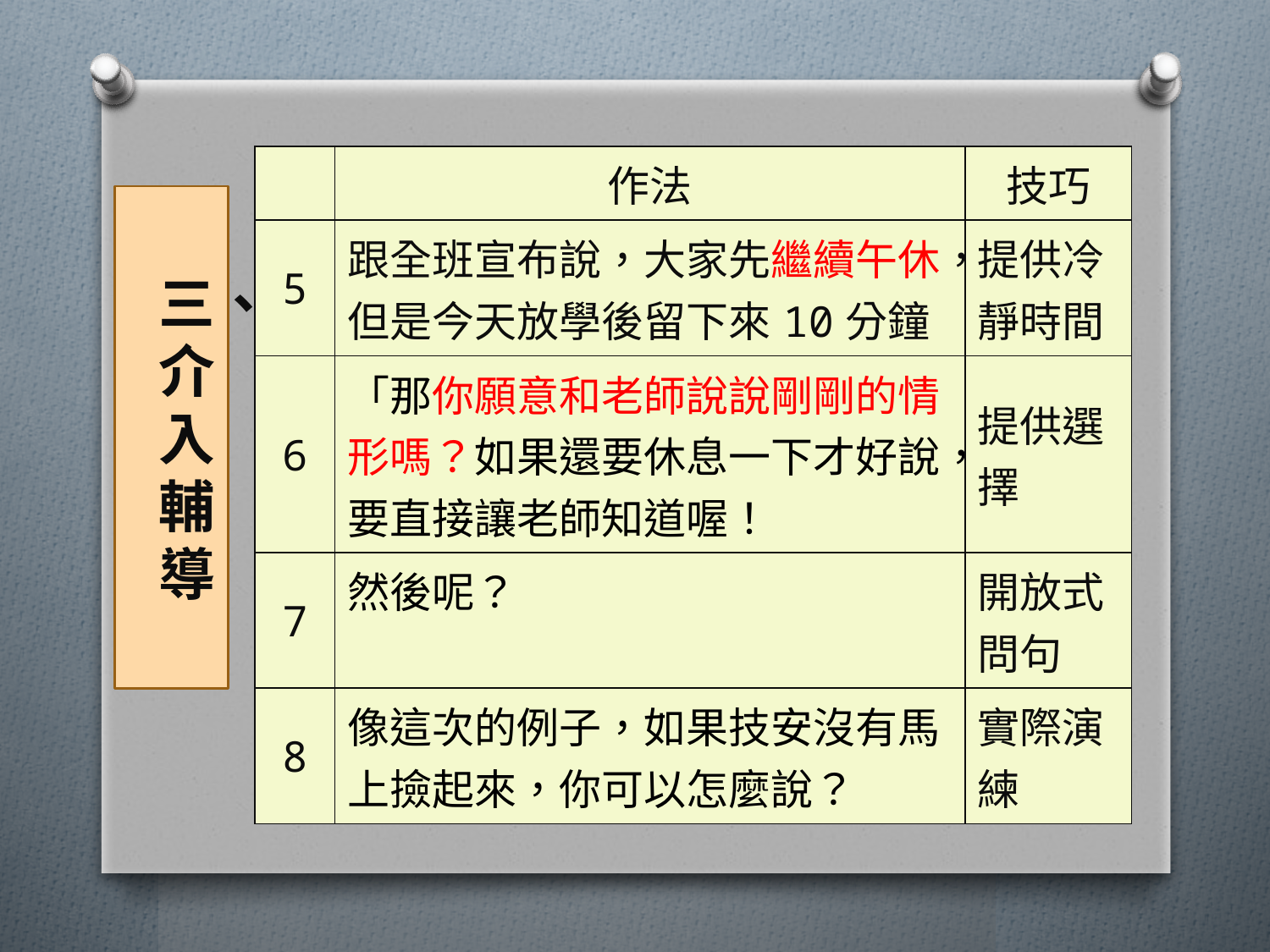

|  | 作法 | 技巧 |
| --- | --- | --- |
| 5 | 跟全班宣布說，大家先繼續午休，但是今天放學後留下來10分鐘 | 提供冷靜時間 |
| 6 | 「那你願意和老師說說剛剛的情形嗎？如果還要休息一下才好說，要直接讓老師知道喔！ | 提供選擇 |
| 7 | 然後呢？ | 開放式問句 |
| 8 | 像這次的例子，如果技安沒有馬上撿起來，你可以怎麼說？ | 實際演練 |
# 三、介入輔導